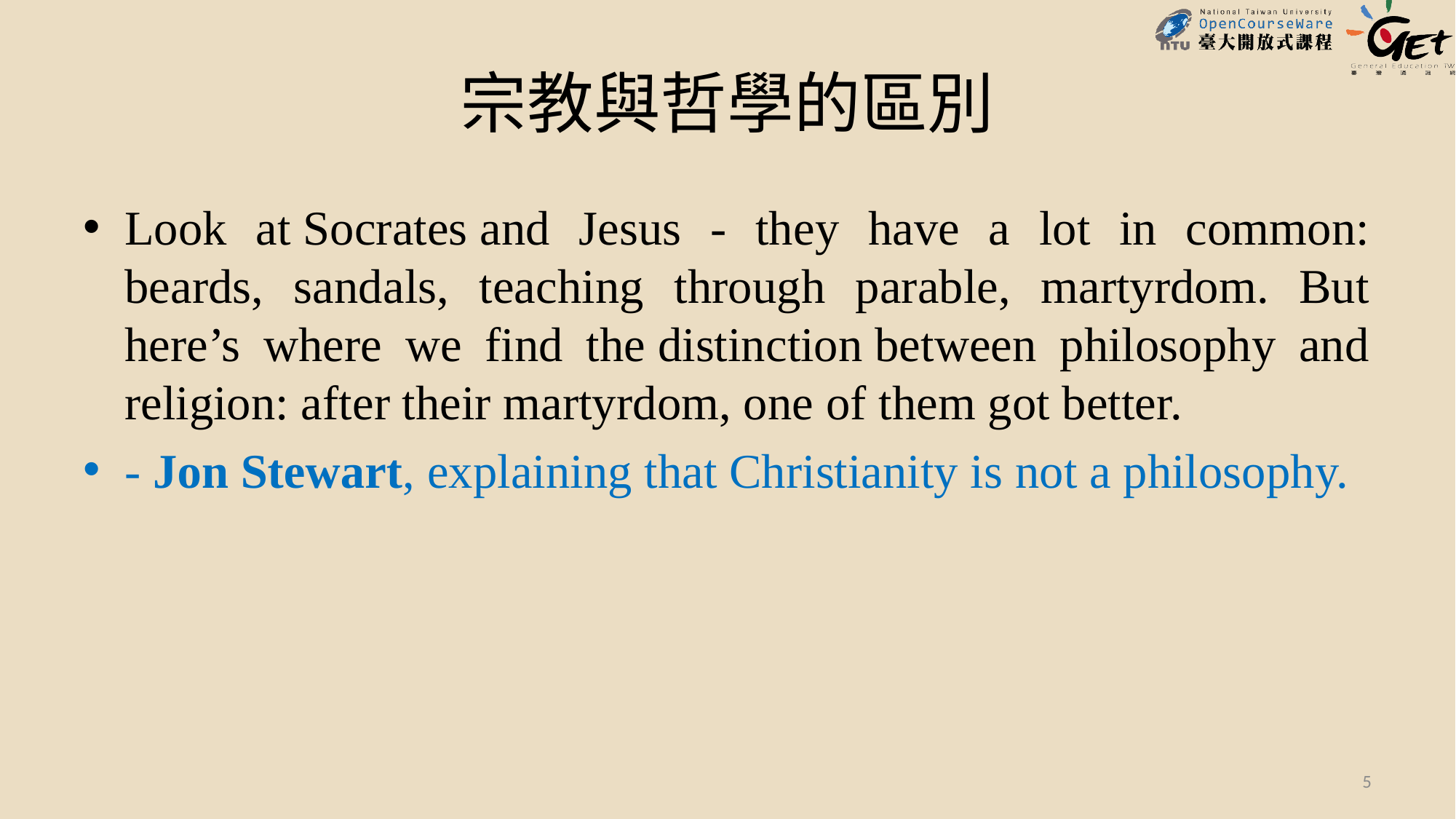

# 宗教與哲學的區別
Look at Socrates and Jesus - they have a lot in common: beards, sandals, teaching through parable, martyrdom. But here’s where we find the distinction between philosophy and religion: after their martyrdom, one of them got better.
- Jon Stewart, explaining that Christianity is not a philosophy.
5